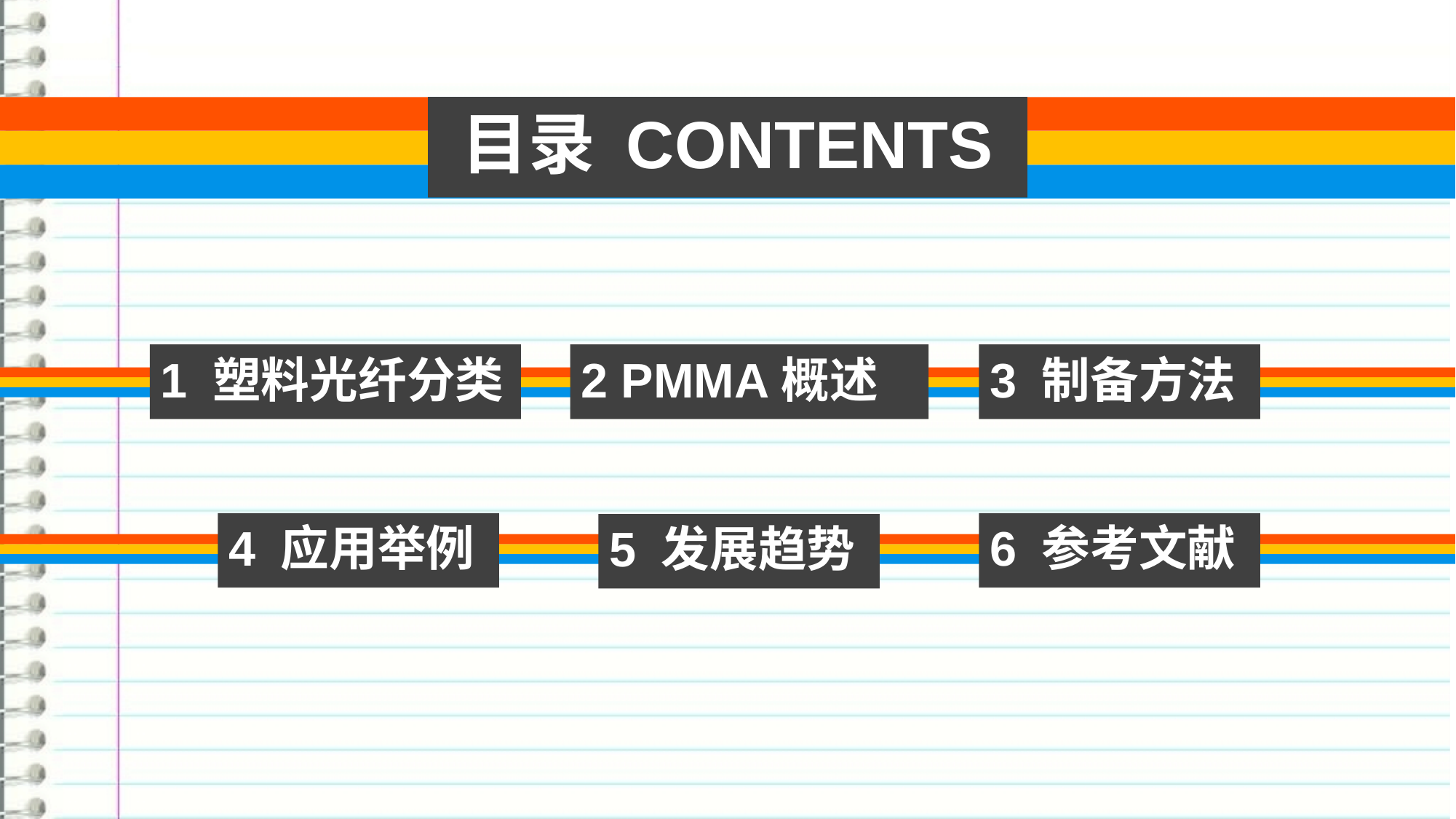

目录 CONTENTS
3 制备方法
1 塑料光纤分类
2 PMMA概述
4 应用举例
6 参考文献
5 发展趋势